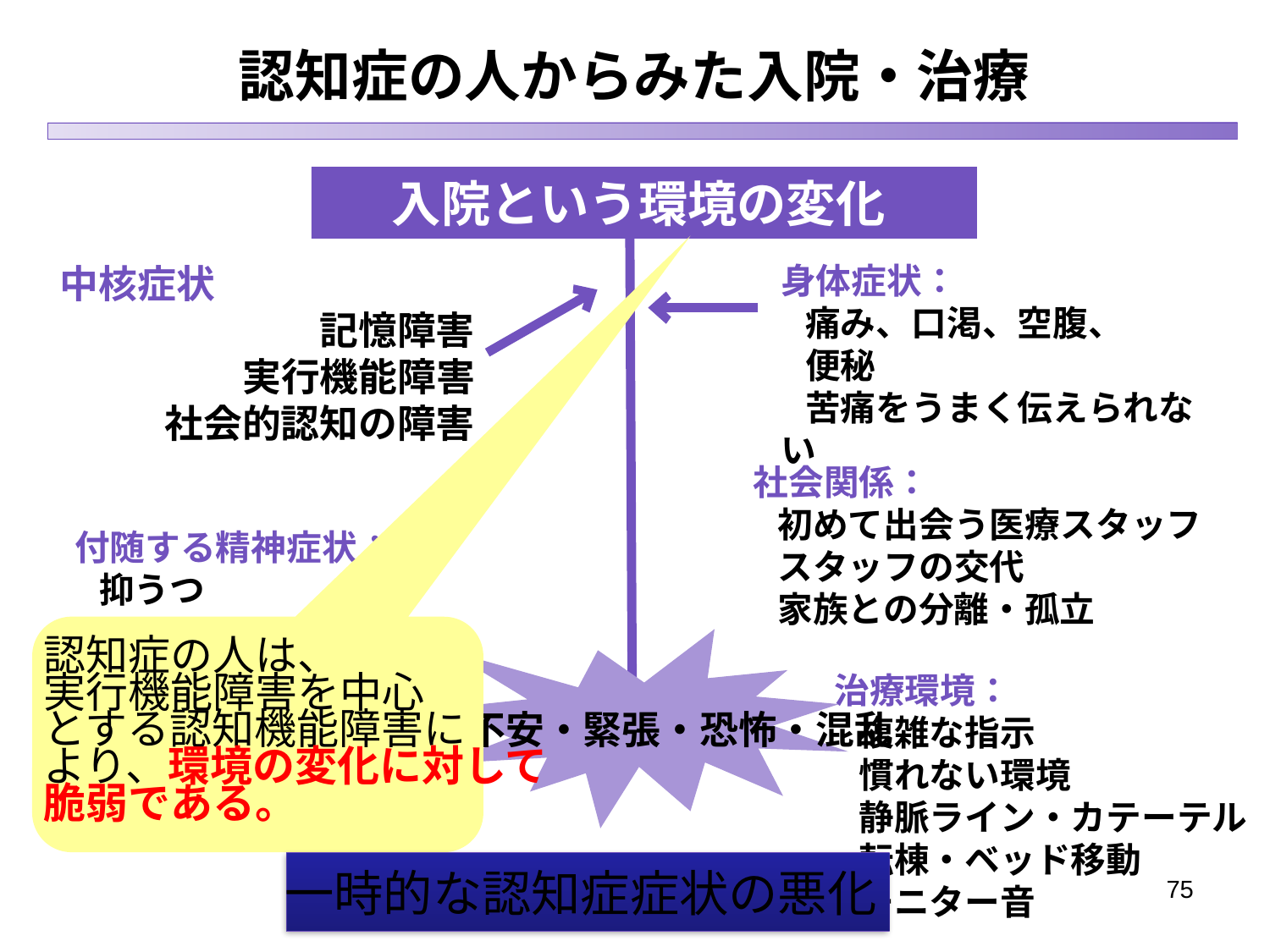

認知症の人からみた入院・治療

入院という環境の変化
身体症状：
  痛み、口渇、空腹、
  便秘
  苦痛をうまく伝えられない
中核症状
記憶障害
実行機能障害
社会的認知の障害
社会関係：
  初めて出会う医療スタッフ
  スタッフの交代
  家族との分離・孤立
付随する精神症状：
  抑うつ
認知症の人は、
実行機能障害を中心
とする認知機能障害に
より、環境の変化に対して
脆弱である。

治療環境：
  複雑な指示
  慣れない環境
  静脈ライン・カテーテル
  転棟・ベッド移動
  モニター音
不安・緊張・恐怖・混乱
一時的な認知症症状の悪化
75